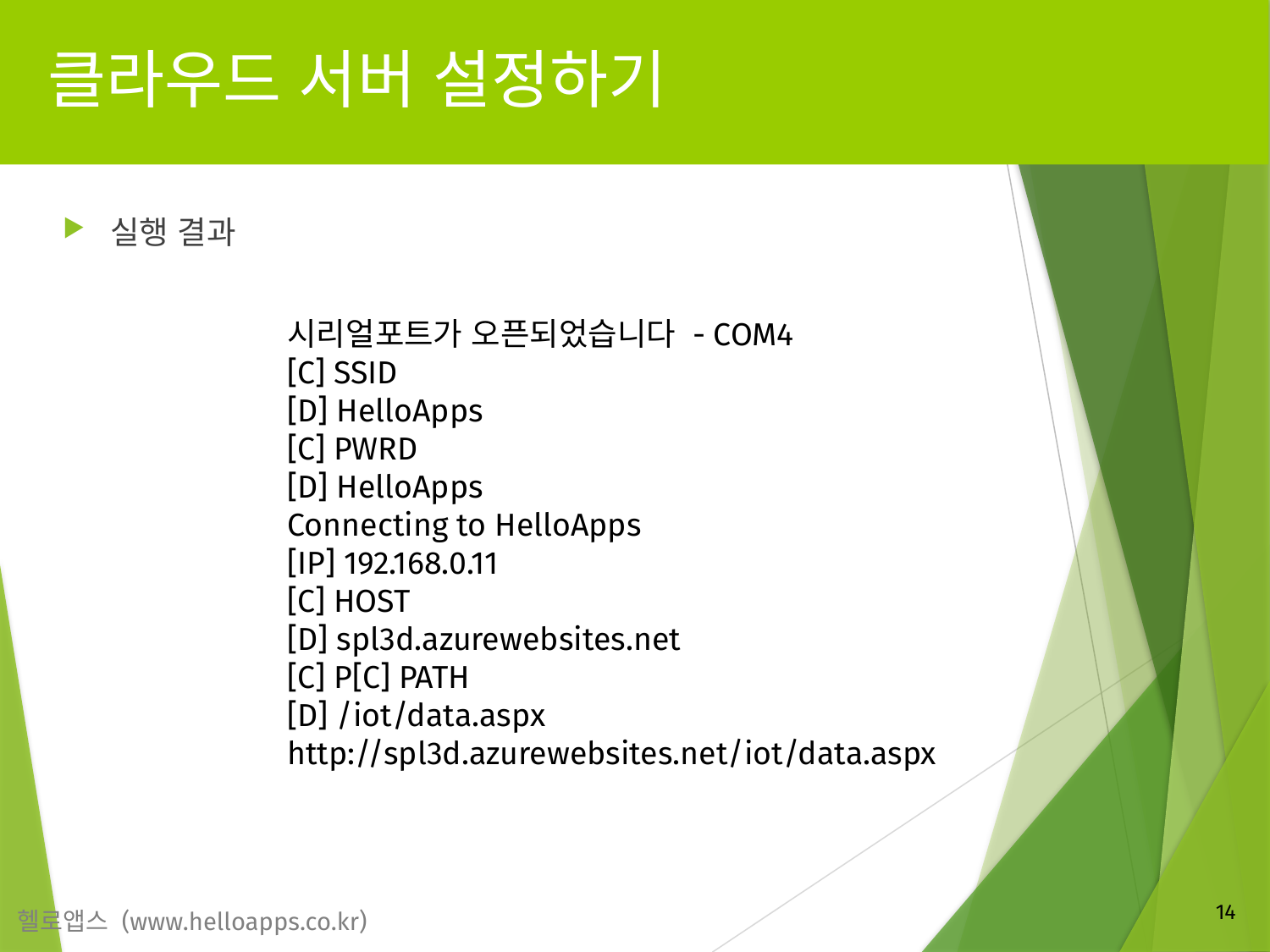

# 클라우드 서버 설정하기
실행 결과

시리얼포트가 오픈되었습니다 - COM4
[C] SSID
[D] HelloApps
[C] PWRD
[D] HelloApps
Connecting to HelloApps
[IP] 192.168.0.11
[C] HOST
[D] spl3d.azurewebsites.net
[C] P[C] PATH
[D] /iot/data.aspx
http://spl3d.azurewebsites.net/iot/data.aspx
14